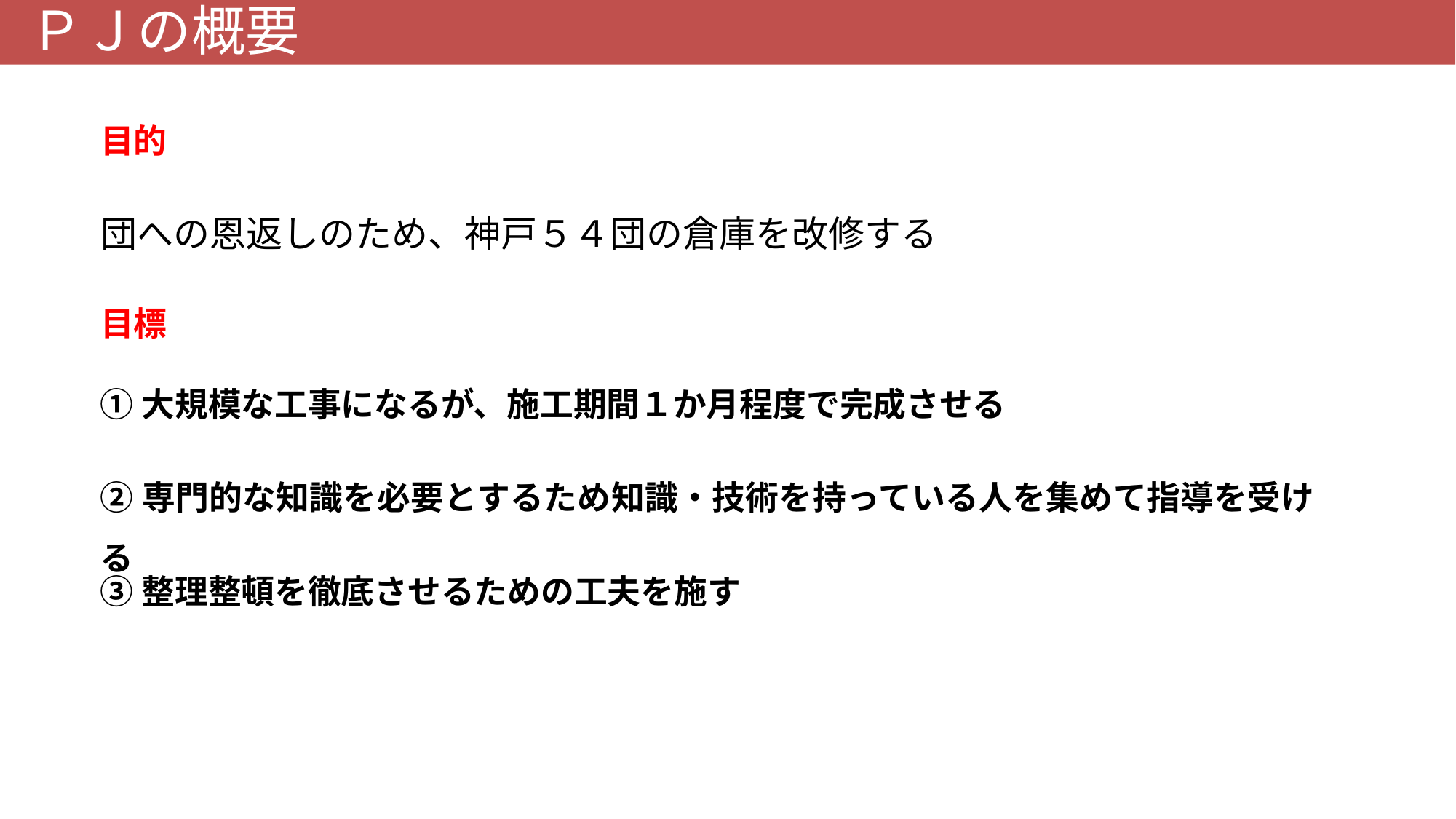

# ＰＪの概要
目的
団への恩返しのため、神戸５４団の倉庫を改修する
目標
①大規模な工事になるが、施工期間１か月程度で完成させる
②専門的な知識を必要とするため知識・技術を持っている人を集めて指導を受ける
③整理整頓を徹底させるための工夫を施す